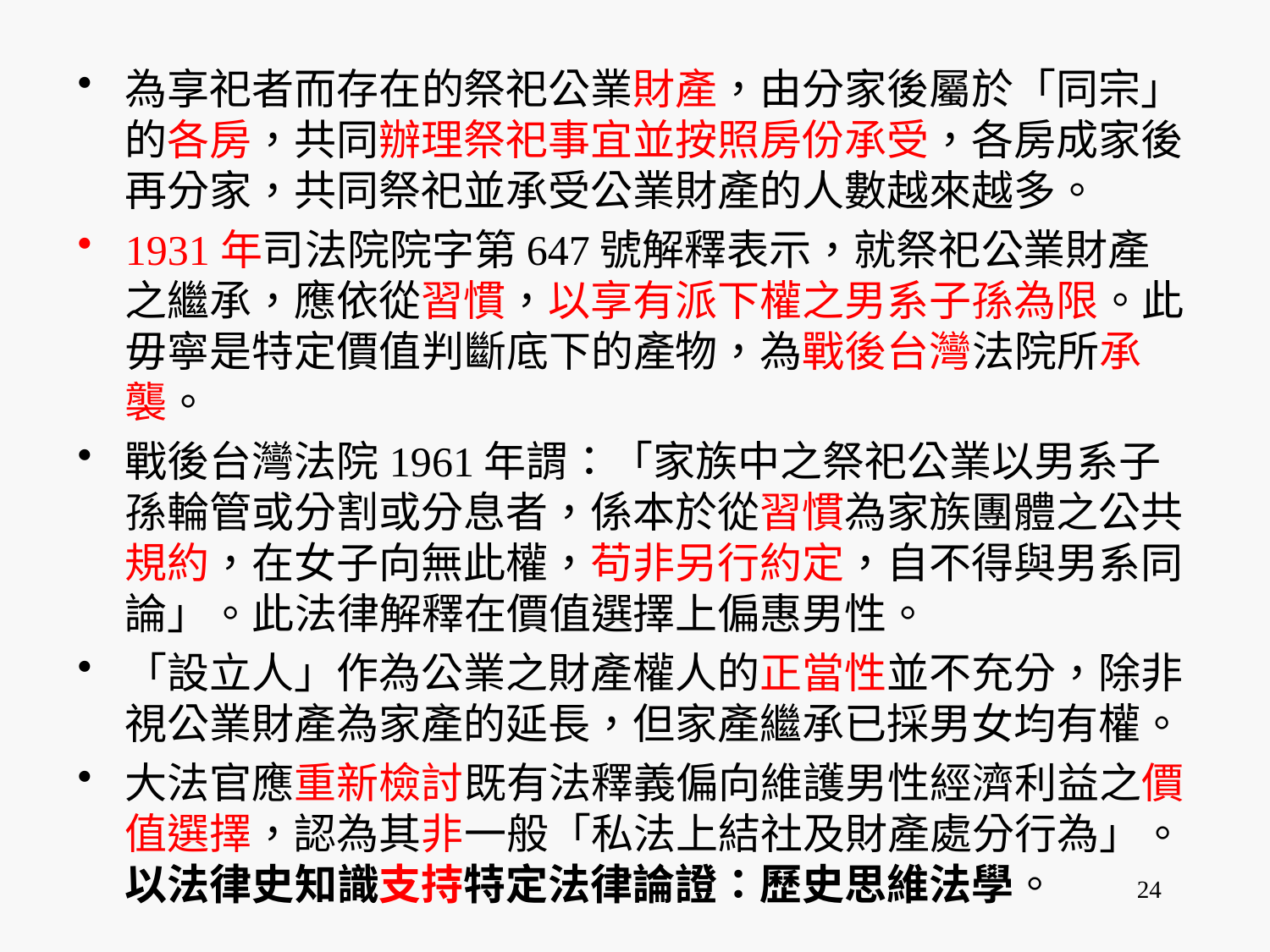

#
為享祀者而存在的祭祀公業財產，由分家後屬於「同宗」的各房，共同辦理祭祀事宜並按照房份承受，各房成家後再分家，共同祭祀並承受公業財產的人數越來越多。
1931年司法院院字第647號解釋表示，就祭祀公業財產之繼承，應依從習慣，以享有派下權之男系子孫為限。此毋寧是特定價值判斷底下的產物，為戰後台灣法院所承襲。
戰後台灣法院1961年謂：「家族中之祭祀公業以男系子孫輪管或分割或分息者，係本於從習慣為家族團體之公共規約，在女子向無此權，苟非另行約定，自不得與男系同論」。此法律解釋在價值選擇上偏惠男性。
「設立人」作為公業之財產權人的正當性並不充分，除非視公業財產為家產的延長，但家產繼承已採男女均有權。
大法官應重新檢討既有法釋義偏向維護男性經濟利益之價值選擇，認為其非一般「私法上結社及財產處分行為」。以法律史知識支持特定法律論證：歷史思維法學。
24